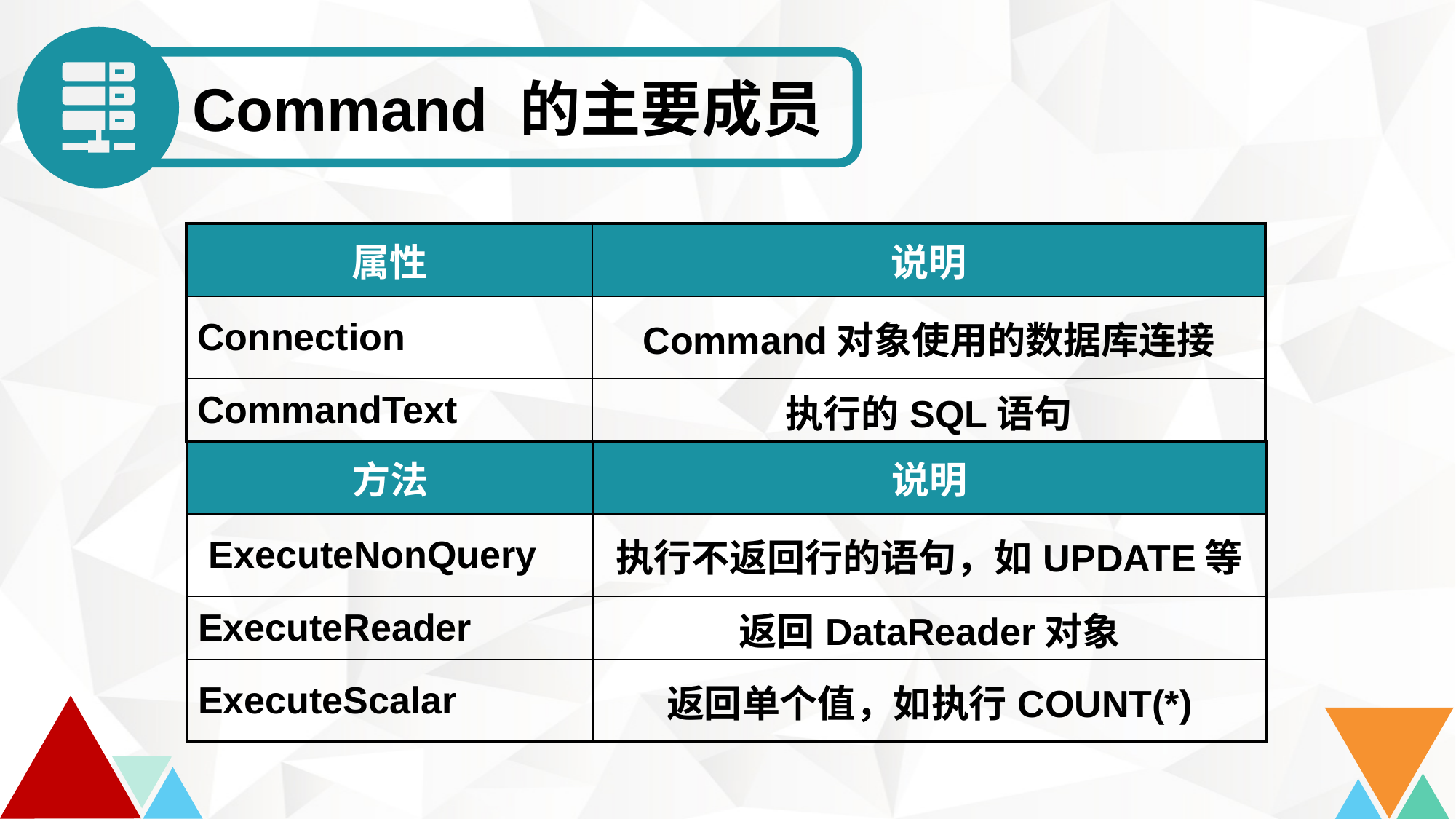

Command 的主要成员
| 属性 | 说明 |
| --- | --- |
| Connection | Command对象使用的数据库连接 |
| CommandText | 执行的SQL语句 |
| 方法 | 说明 |
| --- | --- |
| ExecuteNonQuery | 执行不返回行的语句，如UPDATE等 |
| ExecuteReader | 返回DataReader对象 |
| ExecuteScalar | 返回单个值，如执行COUNT(\*) |